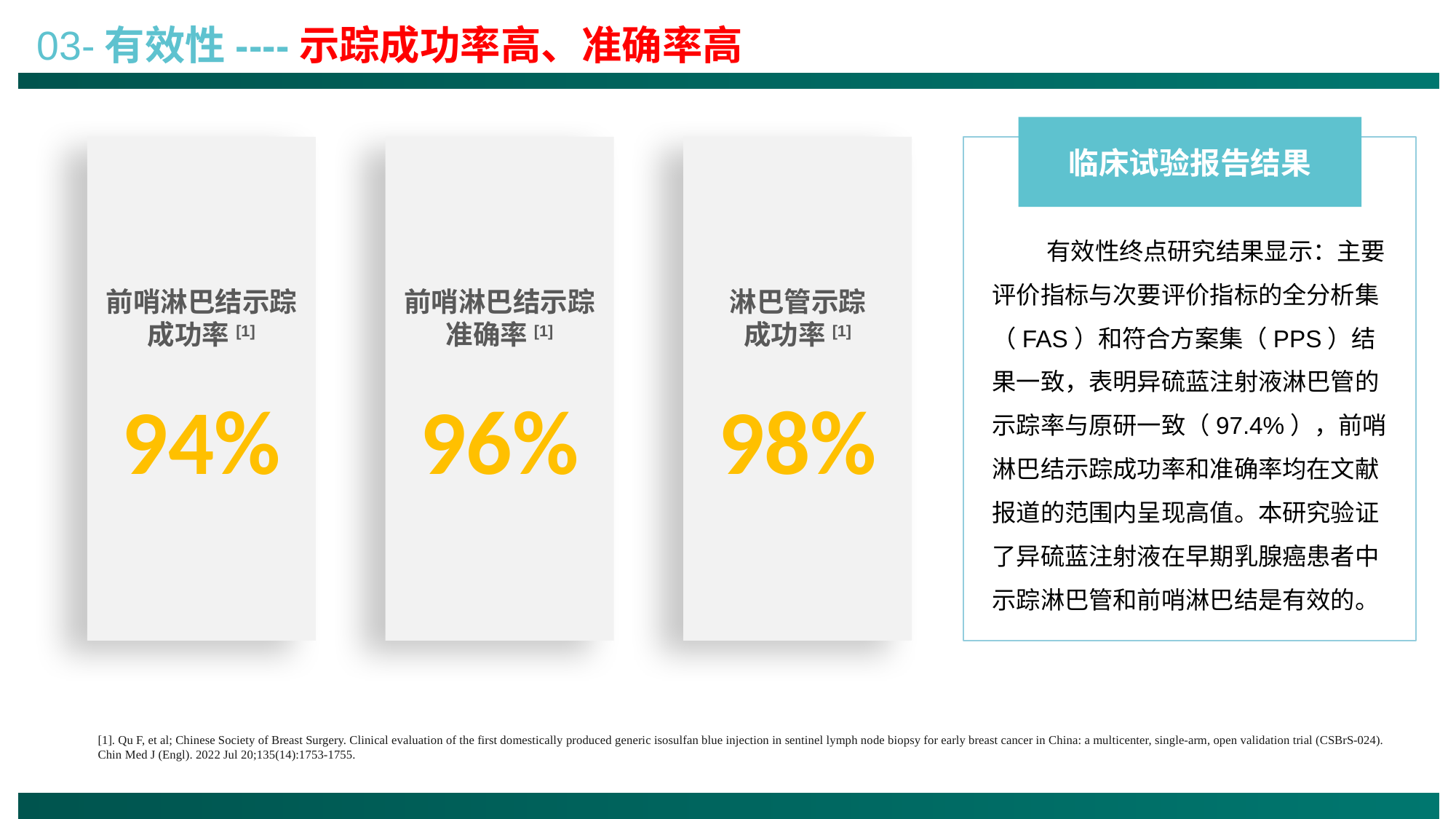

03-有效性----示踪成功率高、准确率高
临床试验报告结果
前哨淋巴结示踪
成功率[1]

94%
前哨淋巴结示踪
准确率[1]

96%
淋巴管示踪
成功率[1]

98%

有效性终点研究结果显示：主要评价指标与次要评价指标的全分析集（FAS）和符合方案集（PPS）结果一致，表明异硫蓝注射液淋巴管的示踪率与原研一致（97.4%），前哨淋巴结示踪成功率和准确率均在文献报道的范围内呈现高值。本研究验证了异硫蓝注射液在早期乳腺癌患者中示踪淋巴管和前哨淋巴结是有效的。
[1]. Qu F, et al; Chinese Society of Breast Surgery. Clinical evaluation of the first domestically produced generic isosulfan blue injection in sentinel lymph node biopsy for early breast cancer in China: a multicenter, single-arm, open validation trial (CSBrS-024). Chin Med J (Engl). 2022 Jul 20;135(14):1753-1755.